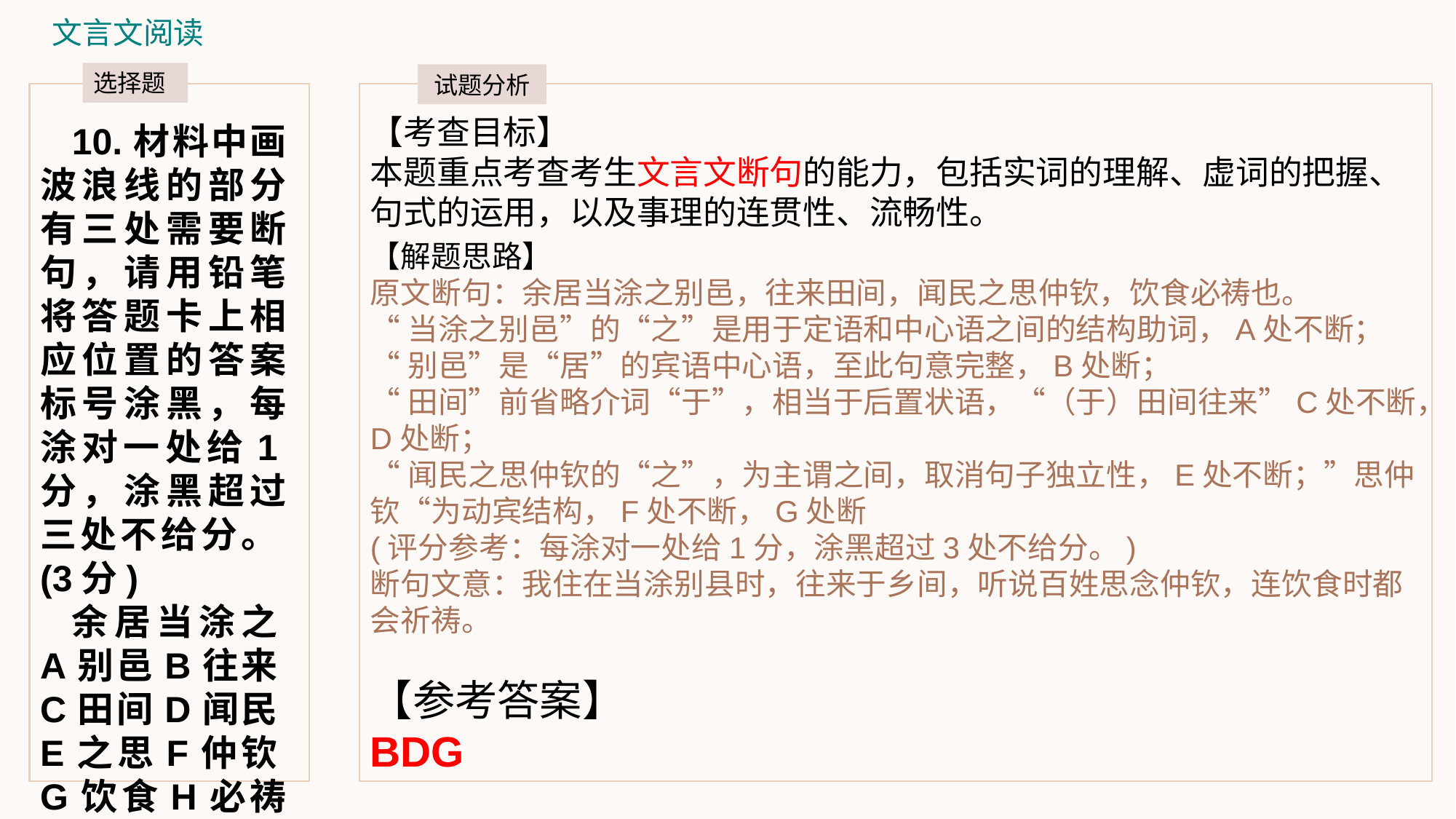

文言文阅读
选择题
试题分析

【考查目标】
本题重点考查考生文言文断句的能力，包括实词的理解、虚词的把握、句式的运用，以及事理的连贯性、流畅性。
10.材料中画波浪线的部分有三处需要断句，请用铅笔将答题卡上相应位置的答案标号涂黑，每涂对一处给1分，涂黑超过三处不给分。(3分)
余居当涂之A别邑B往来C田间D闻民E之思F仲钦G饮食H必祷也。
【解题思路】
原文断句：余居当涂之别邑，往来田间，闻民之思仲钦，饮食必祷也。
“当涂之别邑”的“之”是用于定语和中心语之间的结构助词，A处不断；
“别邑”是“居”的宾语中心语，至此句意完整，B处断；
“田间”前省略介词“于”，相当于后置状语，“（于）田间往来”C处不断，D处断；
“闻民之思仲钦的“之”，为主谓之间，取消句子独立性，E处不断；”思仲钦“为动宾结构，F处不断，G处断
(评分参考：每涂对一处给1分，涂黑超过3处不给分。)
断句文意：我住在当涂别县时，往来于乡间，听说百姓思念仲钦，连饮食时都会祈祷。
【参考答案】
BDG